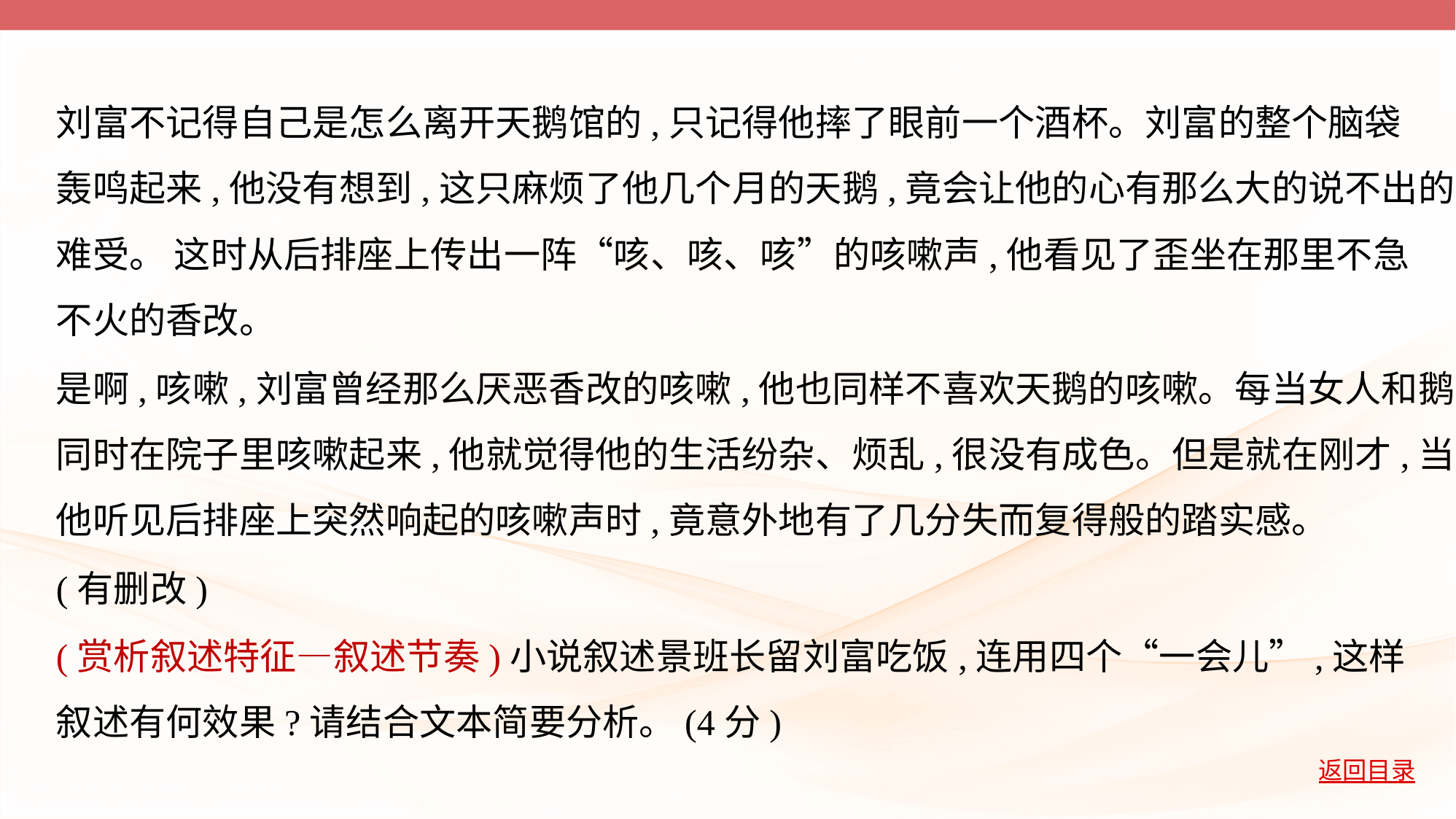

刘富不记得自己是怎么离开天鹅馆的,只记得他摔了眼前一个酒杯。刘富的整个脑袋
轰鸣起来,他没有想到,这只麻烦了他几个月的天鹅,竟会让他的心有那么大的说不出的
难受。 这时从后排座上传出一阵“咳、咳、咳”的咳嗽声,他看见了歪坐在那里不急
不火的香改。
是啊,咳嗽,刘富曾经那么厌恶香改的咳嗽,他也同样不喜欢天鹅的咳嗽。每当女人和鹅
同时在院子里咳嗽起来,他就觉得他的生活纷杂、烦乱,很没有成色。但是就在刚才,当
他听见后排座上突然响起的咳嗽声时,竟意外地有了几分失而复得般的踏实感。
(有删改)
(赏析叙述特征—叙述节奏)小说叙述景班长留刘富吃饭,连用四个“一会儿”,这样
叙述有何效果?请结合文本简要分析。(4分)